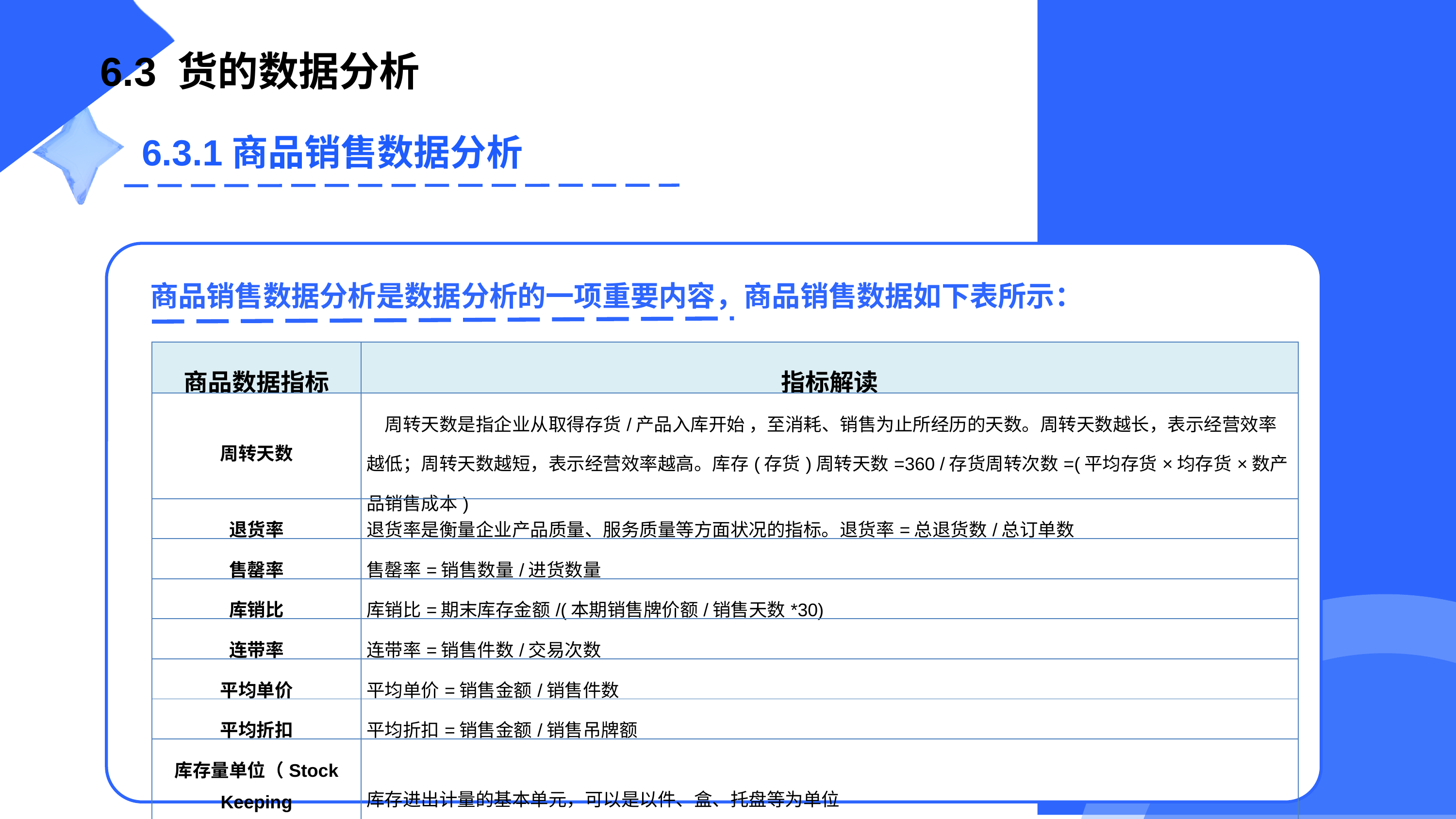

6.3 货的数据分析

6.3.1商品销售数据分析

商品销售数据分析是数据分析的一项重要内容，商品销售数据如下表所示：

| 商品数据指标 | 指标解读 |
| --- | --- |
| 周转天数 | 周转天数是指企业从取得存货/产品入库开始 ，至消耗、销售为止所经历的天数。周转天数越长，表示经营效率越低；周转天数越短，表示经营效率越高。库存(存货)周转天数=360 /存货周转次数=(平均存货×均存货×数产品销售成本) |
| 退货率 | 退货率是衡量企业产品质量、服务质量等方面状况的指标。退货率=总退货数/总订单数 |
| 售罄率 | 售罄率=销售数量/进货数量 |
| 库销比 | 库销比=期末库存金额/(本期销售牌价额/销售天数\*30) |
| 连带率 | 连带率=销售件数/交易次数 |
| 平均单价 | 平均单价=销售金额/销售件数 |
| 平均折扣 | 平均折扣=销售金额/销售吊牌额 |
| 库存量单位（Stock Keeping Unit，SKU） | 库存进出计量的基本单元，可以是以件、盒、托盘等为单位 |